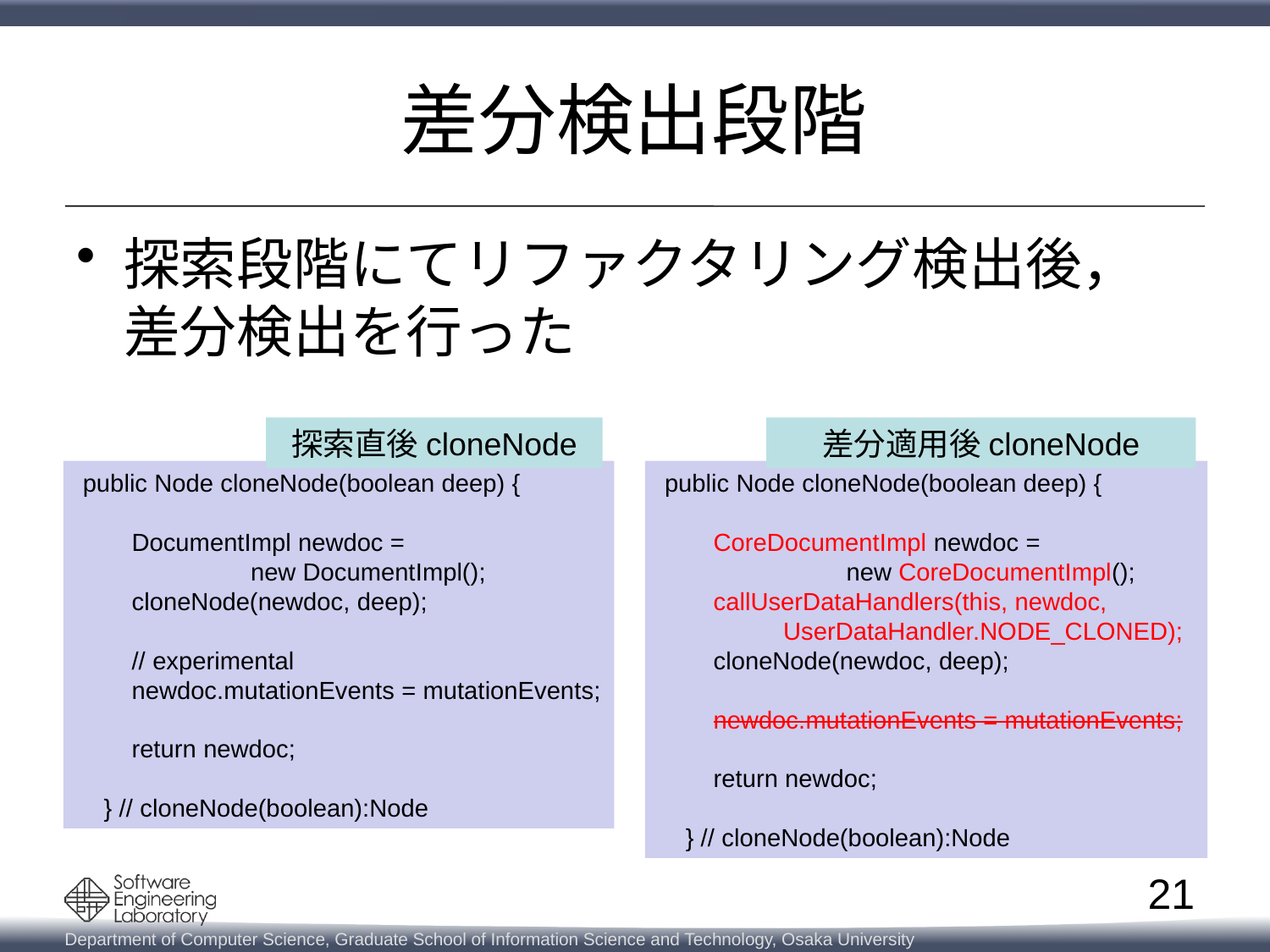

# 差分検出段階
探索段階にてリファクタリング検出後，差分検出を行った

探索直後cloneNode
差分適用後cloneNode
 public Node cloneNode(boolean deep) {

        DocumentImpl newdoc =
                         new DocumentImpl();
        cloneNode(newdoc, deep);

        // experimental
        newdoc.mutationEvents = mutationEvents;

        return newdoc;

    } // cloneNode(boolean):Node
 public Node cloneNode(boolean deep) {

        CoreDocumentImpl newdoc =
                           new CoreDocumentImpl();
        callUserDataHandlers(this, newdoc,
                  UserDataHandler.NODE_CLONED);
        cloneNode(newdoc, deep);

        newdoc.mutationEvents = mutationEvents;

        return newdoc;

    } // cloneNode(boolean):Node
21